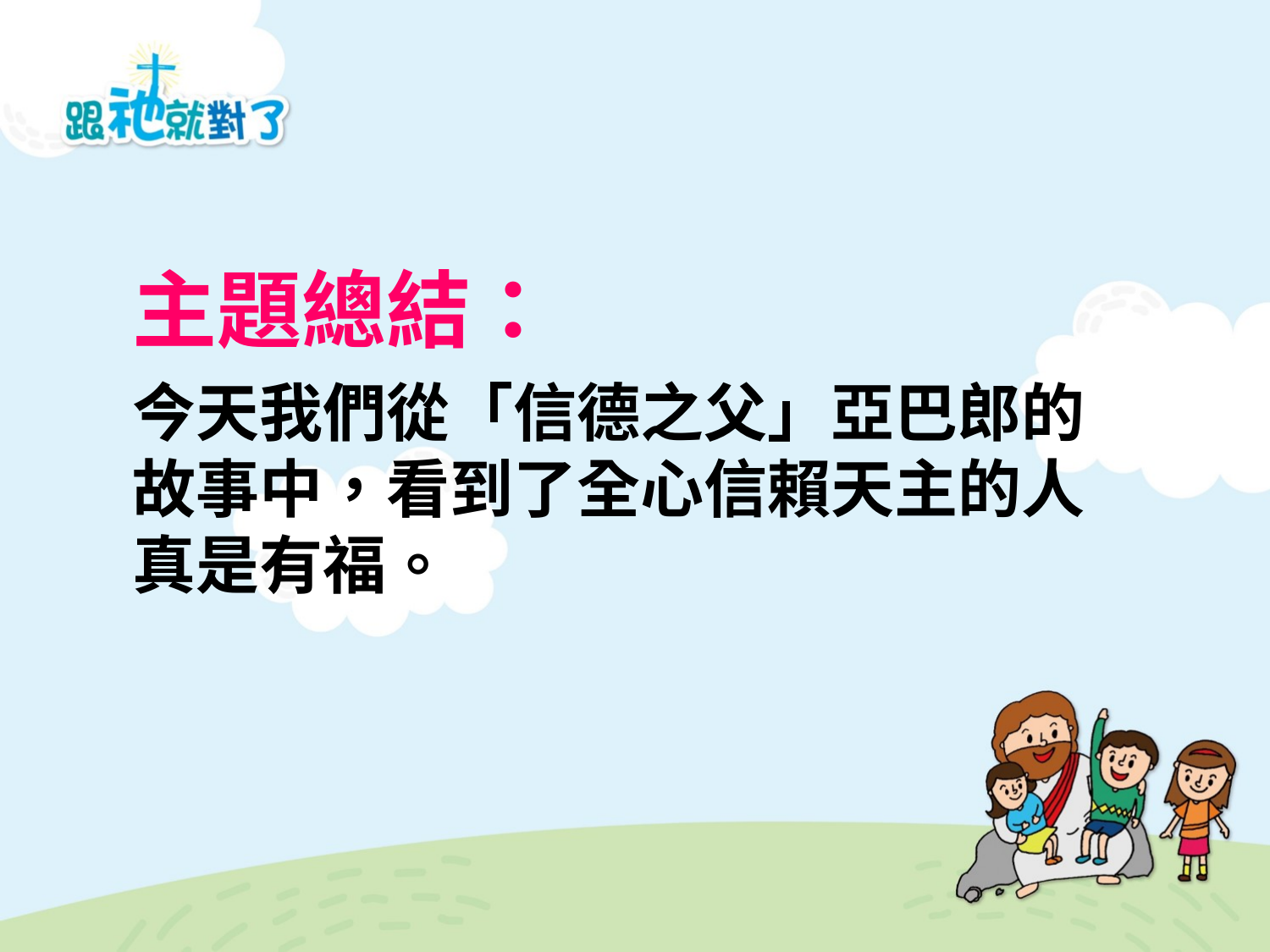

主題總結：
今天我們從「信德之父」亞巴郎的故事中，看到了全心信賴天主的人真是有福。